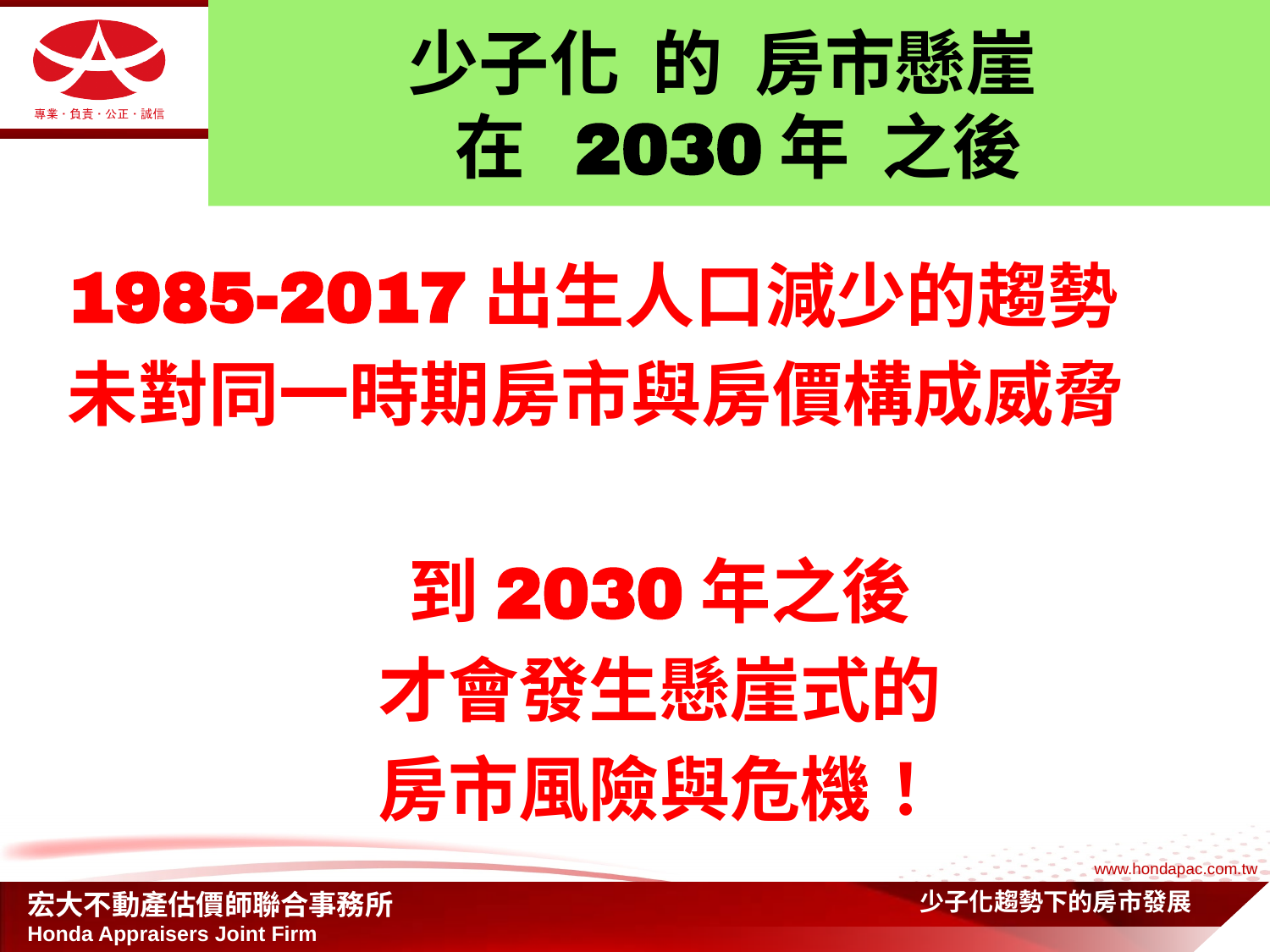

# 少子化  的  房市懸崖 在  2030年  之後

1985-2017出生人口減少的趨勢
未對同一時期房市與房價構成威脅

到2030年之後
才會發生懸崖式的
房市風險與危機！

少子化趨勢下的房市發展